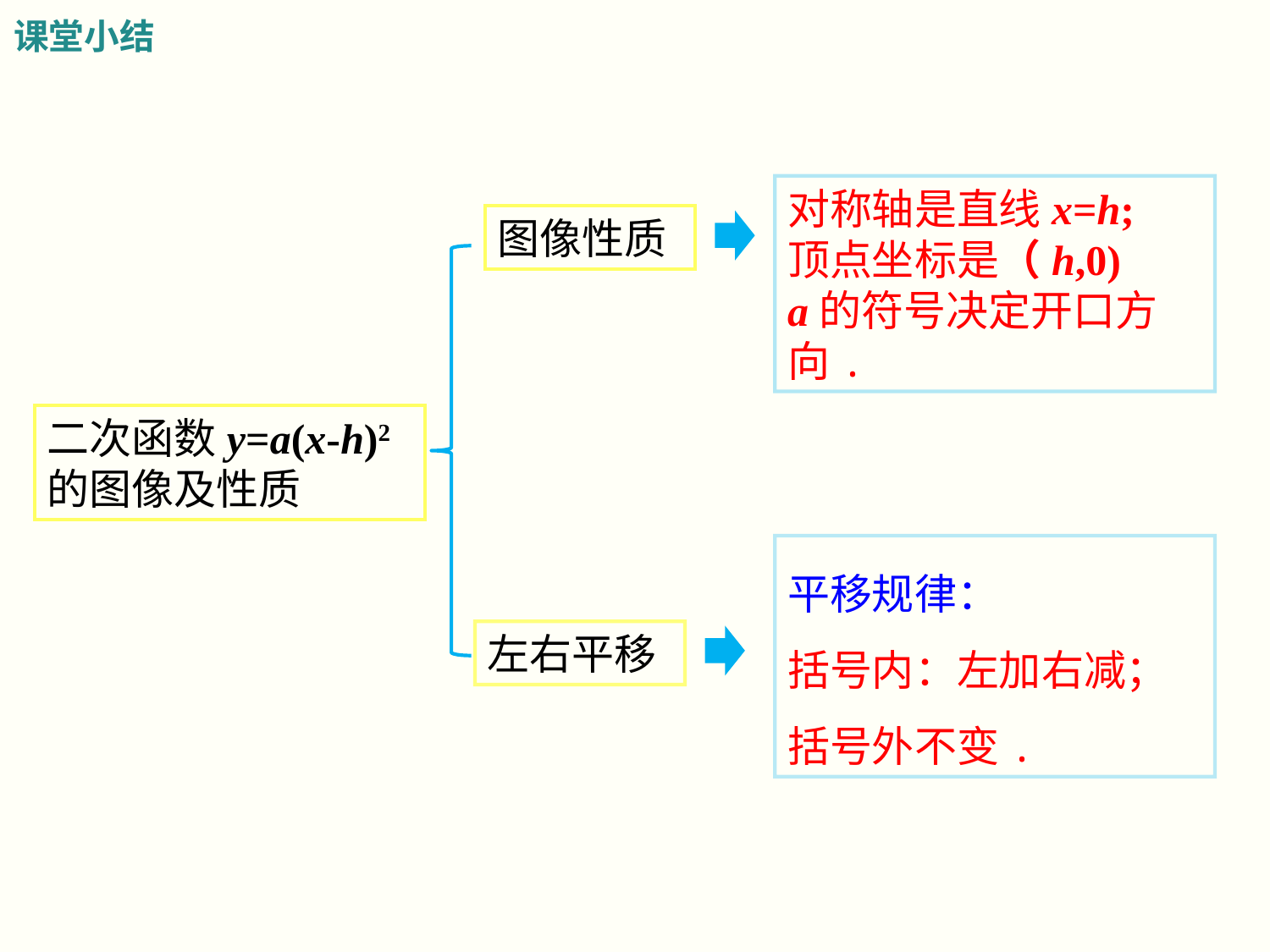

课堂小结
对称轴是直线x=h;
顶点坐标是（h,0)
a的符号决定开口方向.
图像性质

二次函数y=a(x-h)2的图像及性质
平移规律：
括号内：左加右减；括号外不变.
左右平移